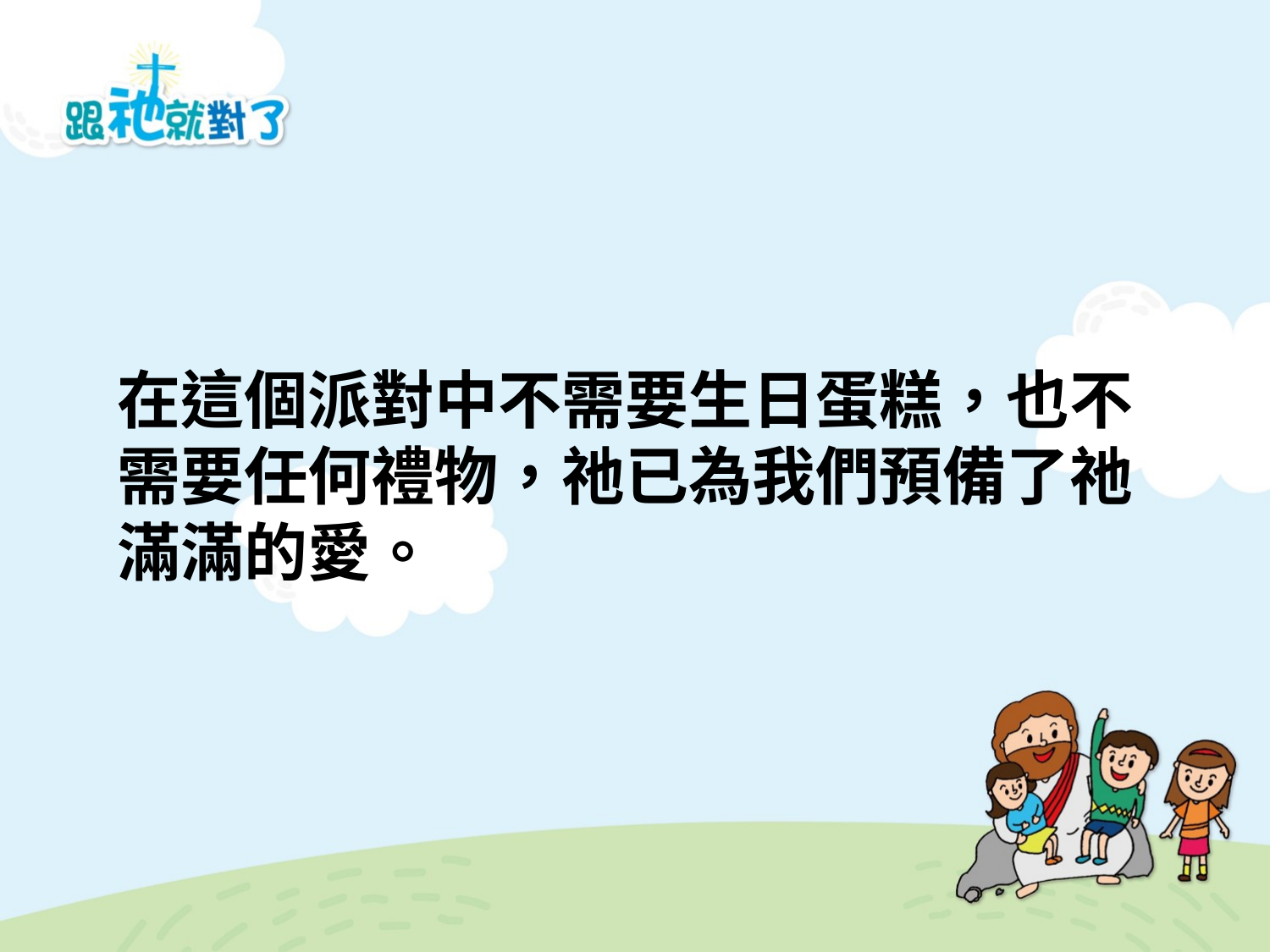

在這個派對中不需要生日蛋糕，也不需要任何禮物，祂已為我們預備了祂滿滿的愛。